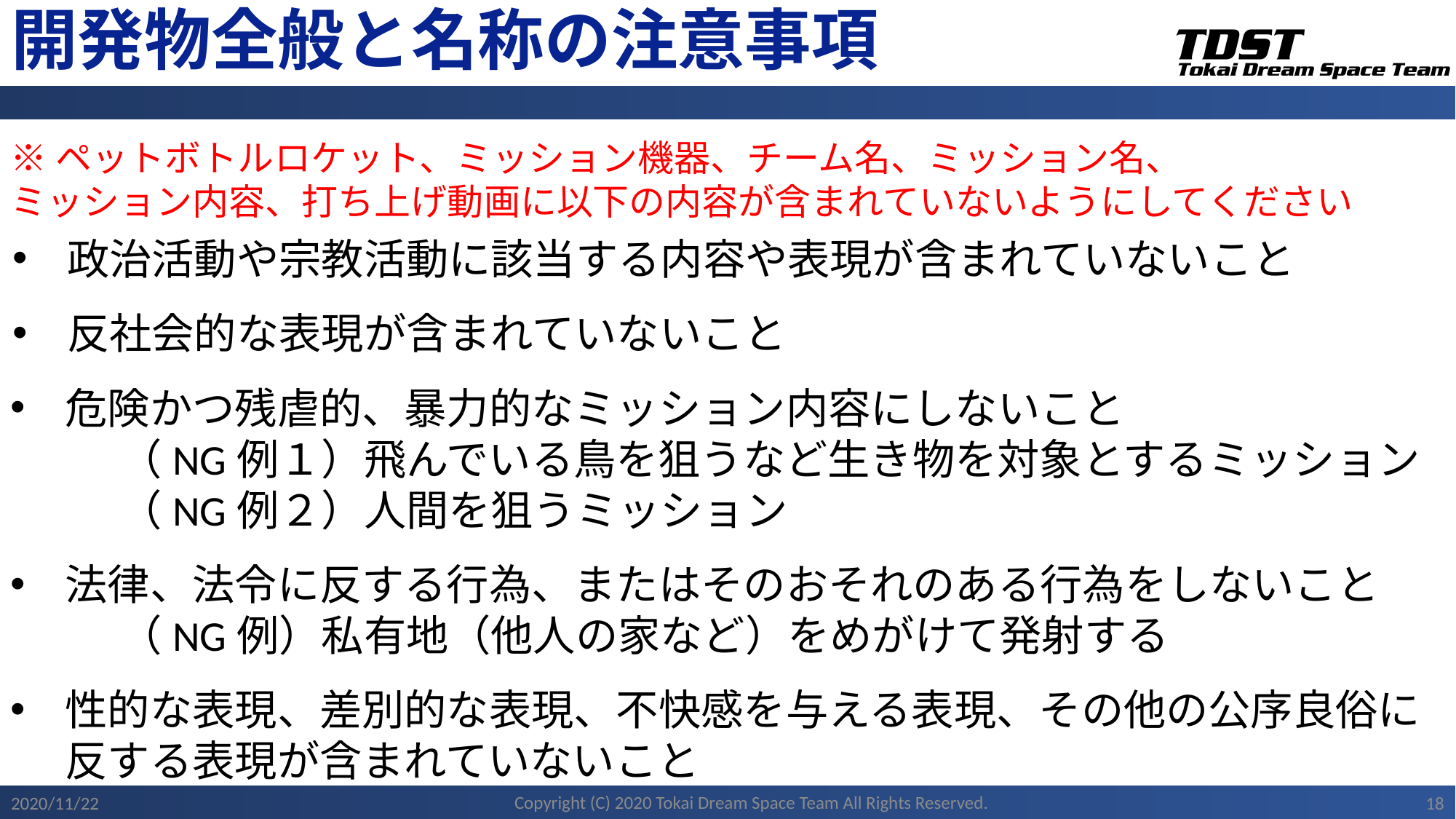

# 開発物全般と名称の注意事項
※ペットボトルロケット、ミッション機器、チーム名、ミッション名、
ミッション内容、打ち上げ動画に以下の内容が含まれていないようにしてください

政治活動や宗教活動に該当する内容や表現が含まれていないこと

反社会的な表現が含まれていないこと

危険かつ残虐的、暴力的なミッション内容にしないこと
	（NG例１）飛んでいる鳥を狙うなど生き物を対象とするミッション
	（NG例２）人間を狙うミッション

法律、法令に反する行為、またはそのおそれのある行為をしないこと
	（NG例）私有地（他人の家など）をめがけて発射する

性的な表現、差別的な表現、不快感を与える表現、その他の公序良俗に反する表現が含まれていないこと
Copyright (C) 2020 Tokai Dream Space Team All Rights Reserved.
2020/11/22
18